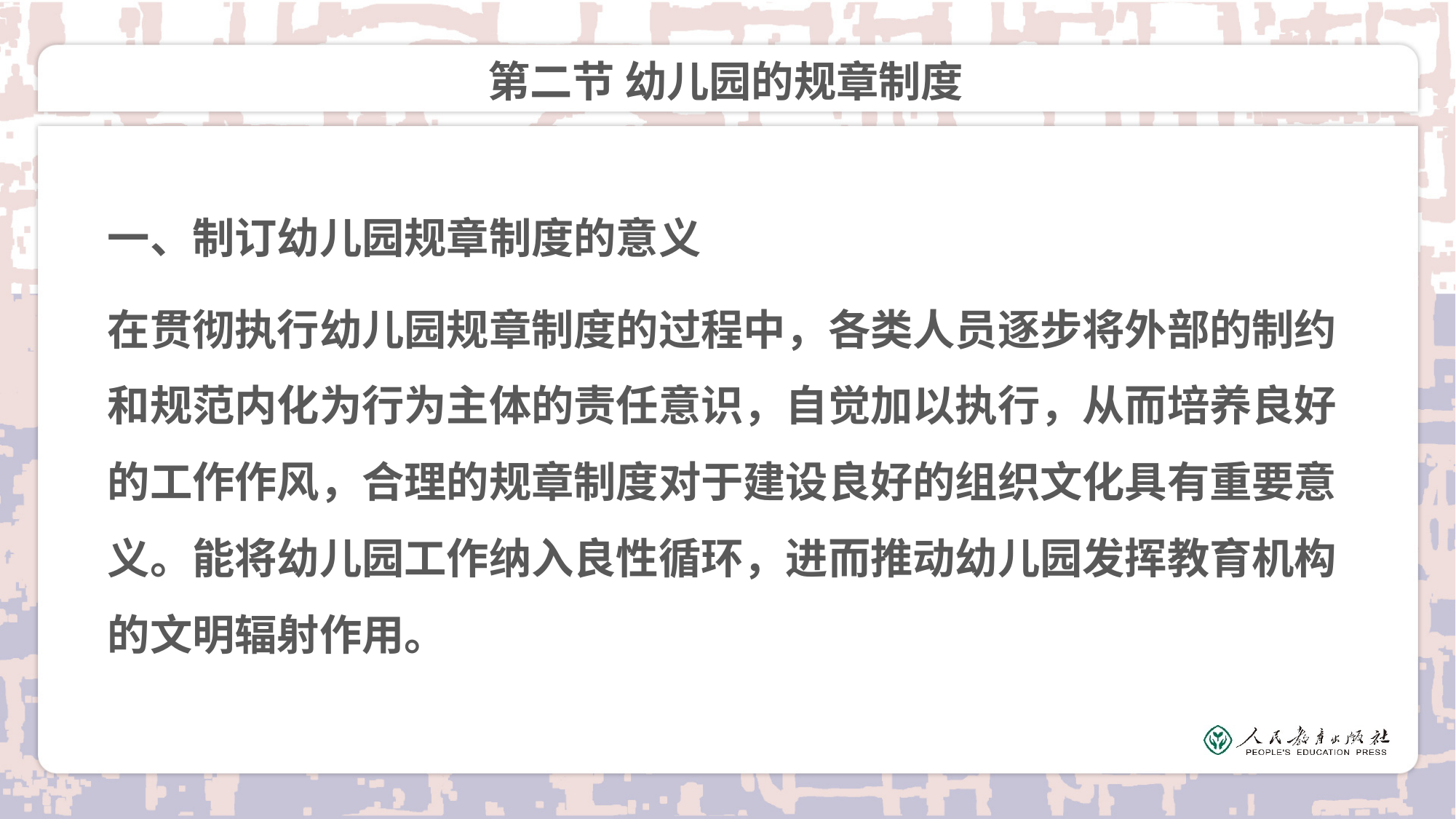

# 第二节 幼儿园的规章制度
一、制订幼儿园规章制度的意义
在贯彻执行幼儿园规章制度的过程中，各类人员逐步将外部的制约和规范内化为行为主体的责任意识，自觉加以执行，从而培养良好的工作作风，合理的规章制度对于建设良好的组织文化具有重要意义。能将幼儿园工作纳入良性循环，进而推动幼儿园发挥教育机构的文明辐射作用。